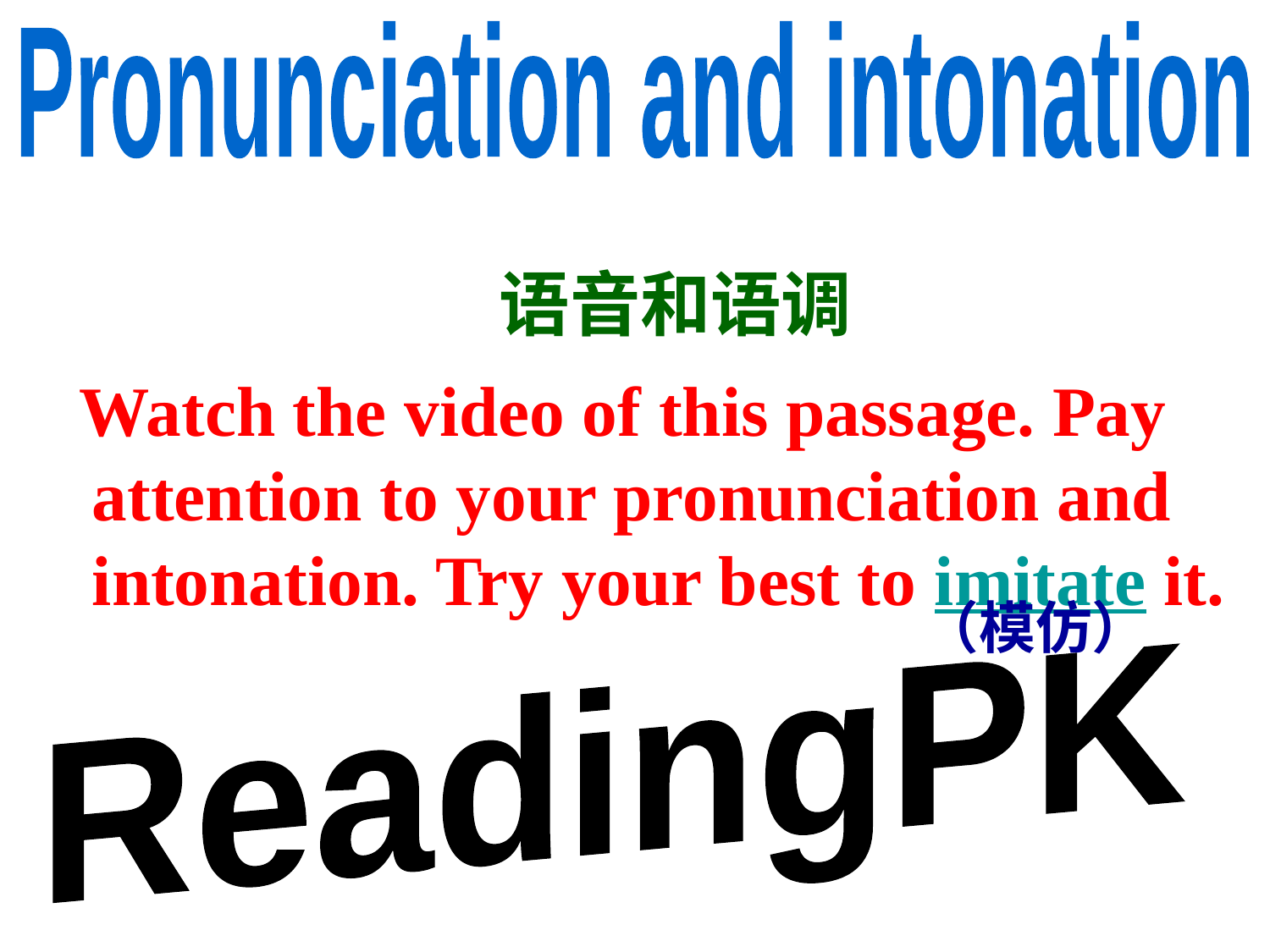

Pronunciation and intonation
语音和语调
  Watch the video of this passage. Pay attention to your pronunciation and intonation. Try your best to imitate it.
（模仿）
ReadingPK